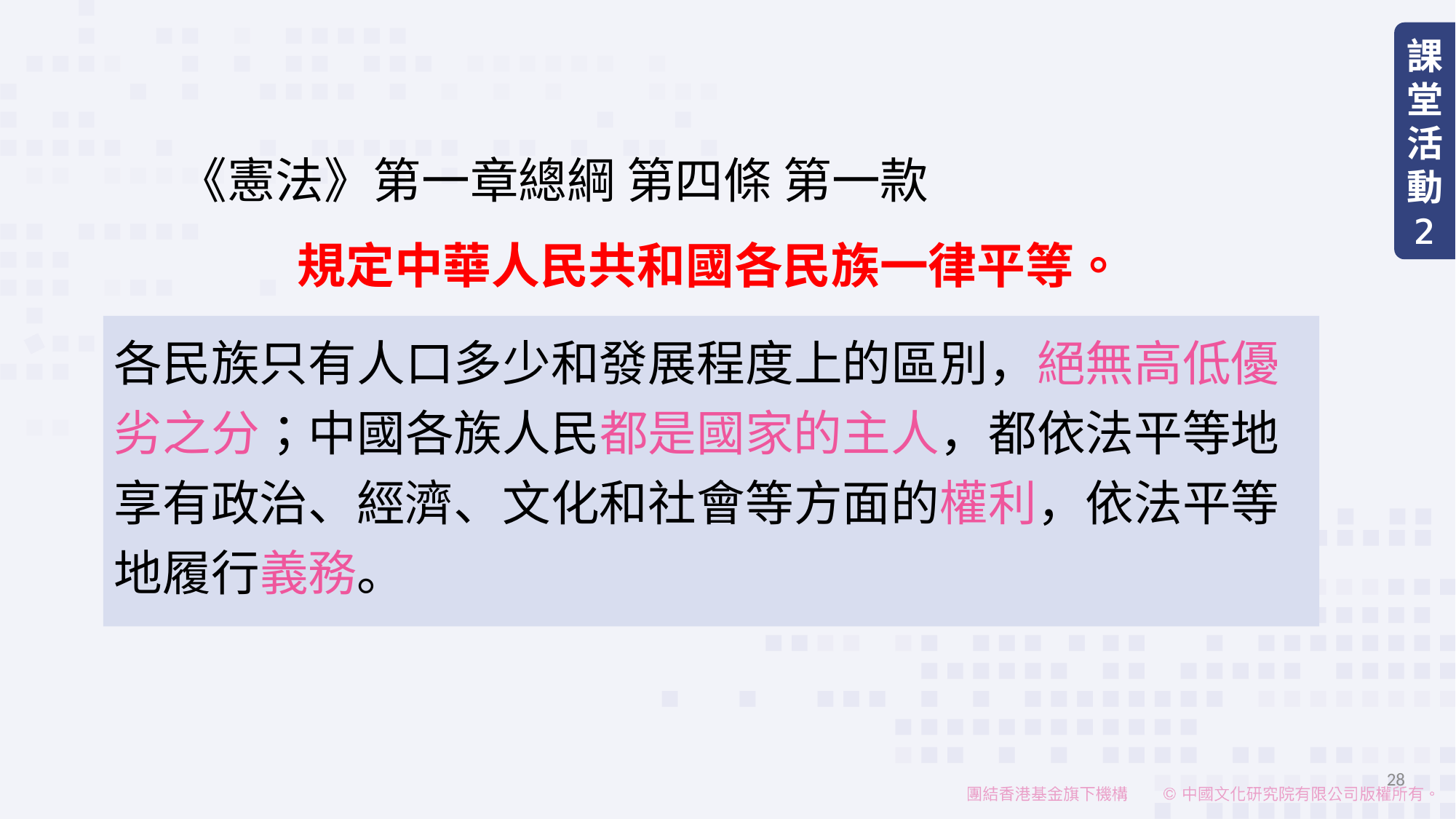

課堂活動
2

《憲法》第一章總綱 第四條 第一款
規定中華人民共和國各民族一律平等。
各民族只有人口多少和發展程度上的區別，絕無高低優劣之分；中國各族人民都是國家的主人，都依法平等地享有政治、經濟、文化和社會等方面的權利，依法平等地履行義務。
28